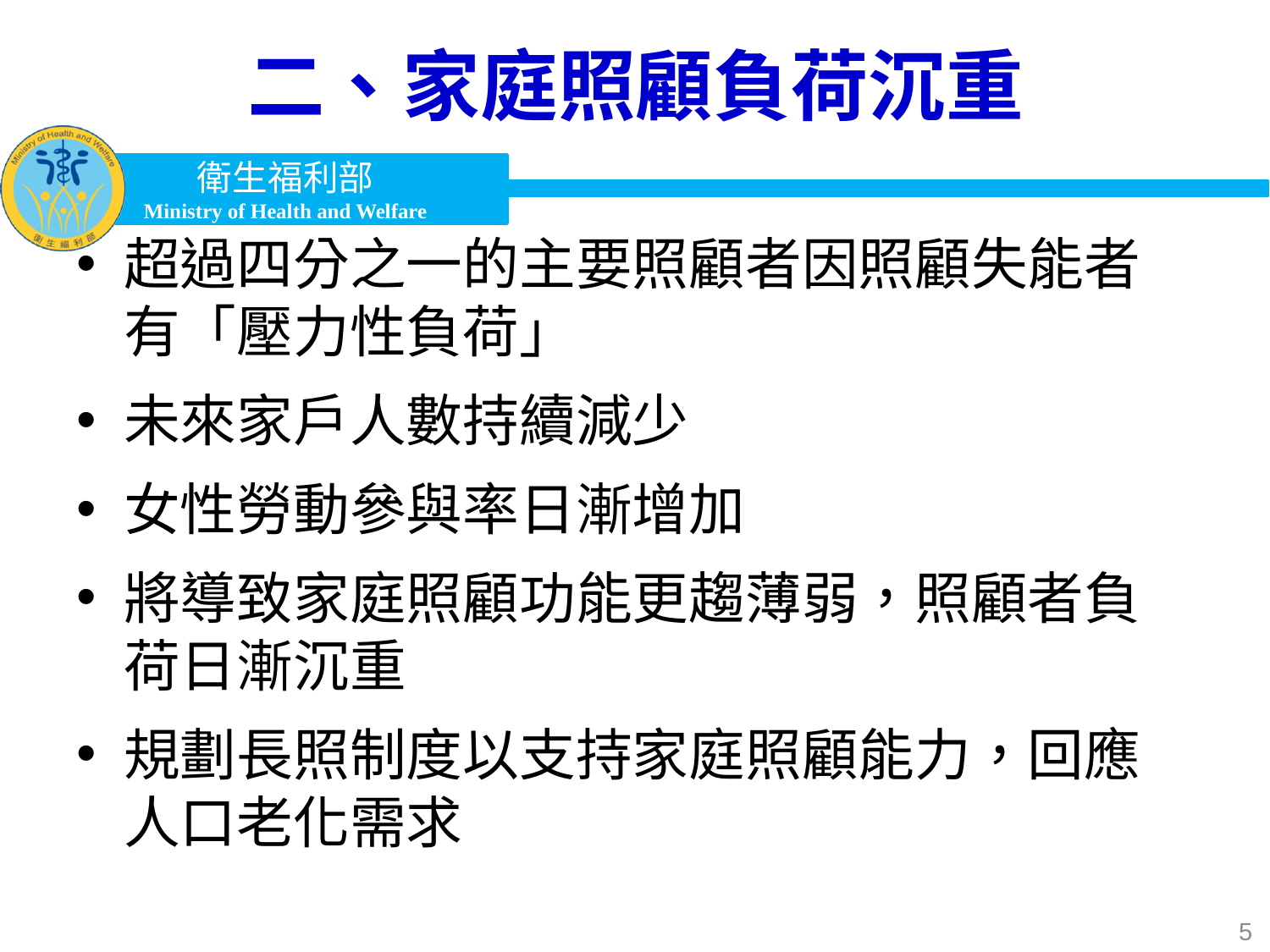

# 二、家庭照顧負荷沉重
超過四分之一的主要照顧者因照顧失能者有「壓力性負荷」
未來家戶人數持續減少
女性勞動參與率日漸增加
將導致家庭照顧功能更趨薄弱，照顧者負荷日漸沉重
規劃長照制度以支持家庭照顧能力，回應人口老化需求

5